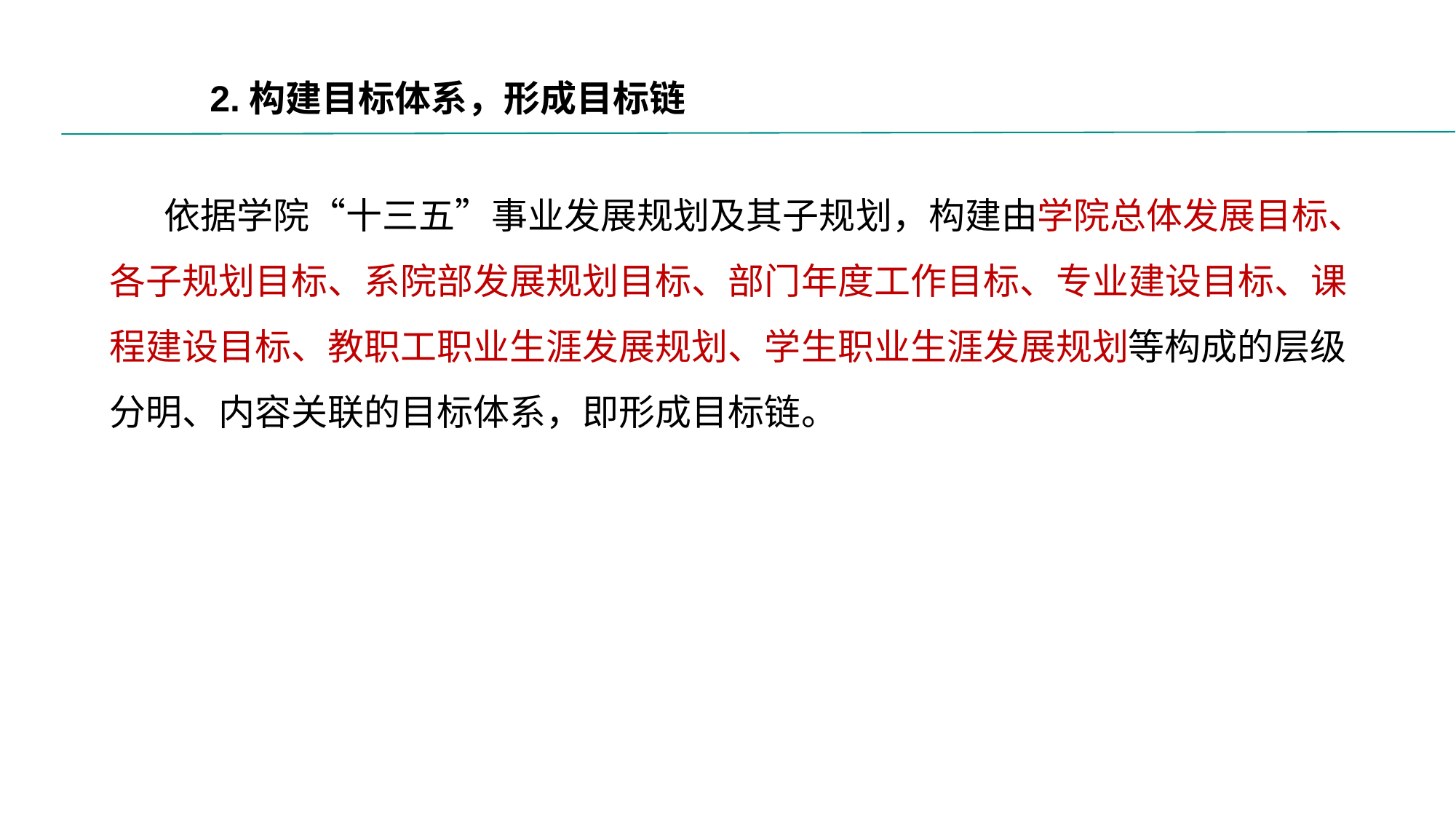

2.构建目标体系，形成目标链
依据学院“十三五”事业发展规划及其子规划，构建由学院总体发展目标、各子规划目标、系院部发展规划目标、部门年度工作目标、专业建设目标、课程建设目标、教职工职业生涯发展规划、学生职业生涯发展规划等构成的层级分明、内容关联的目标体系，即形成目标链。